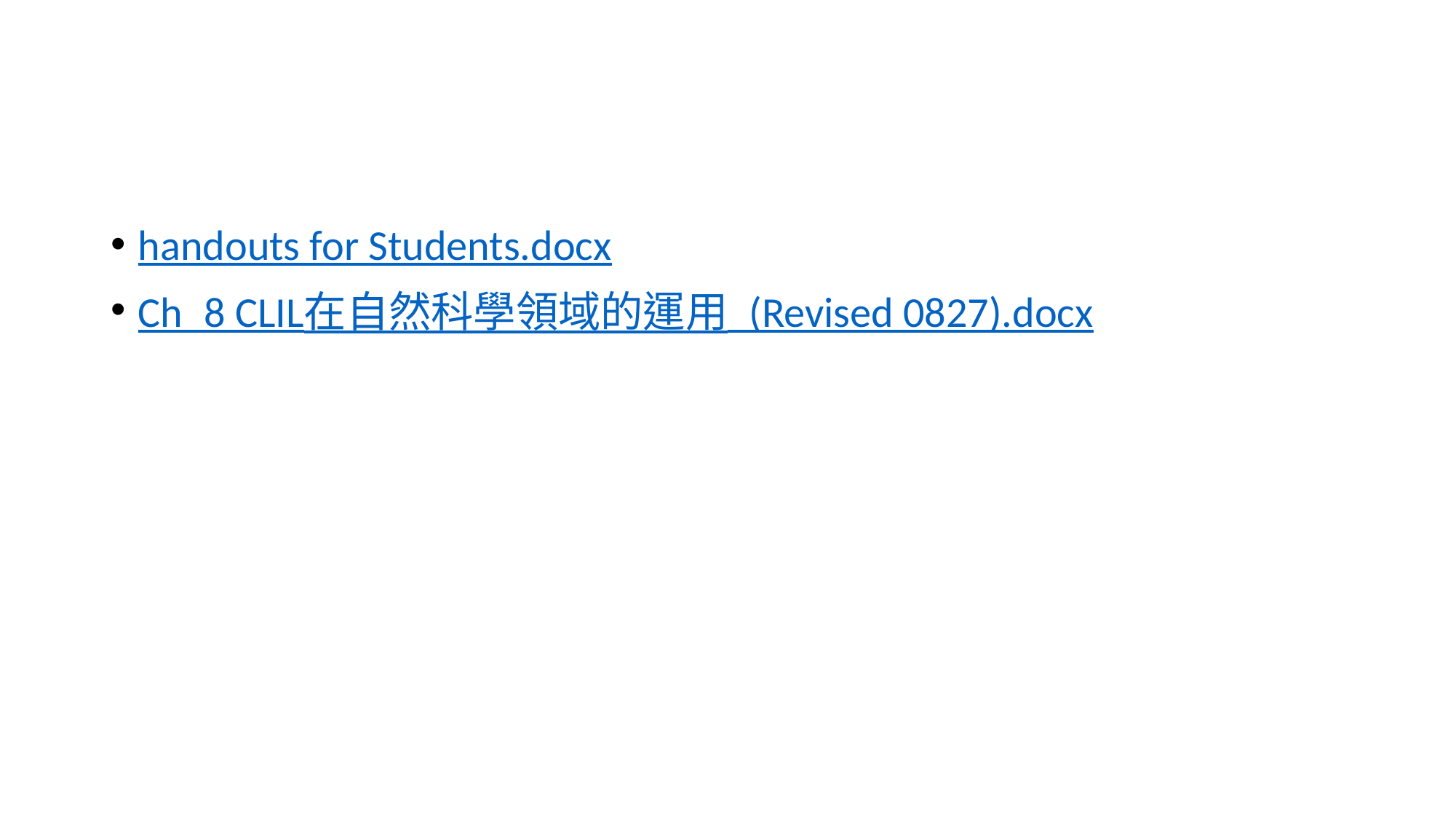

#
handouts for Students.docx
Ch_8 CLIL在自然科學領域的運用_(Revised 0827).docx